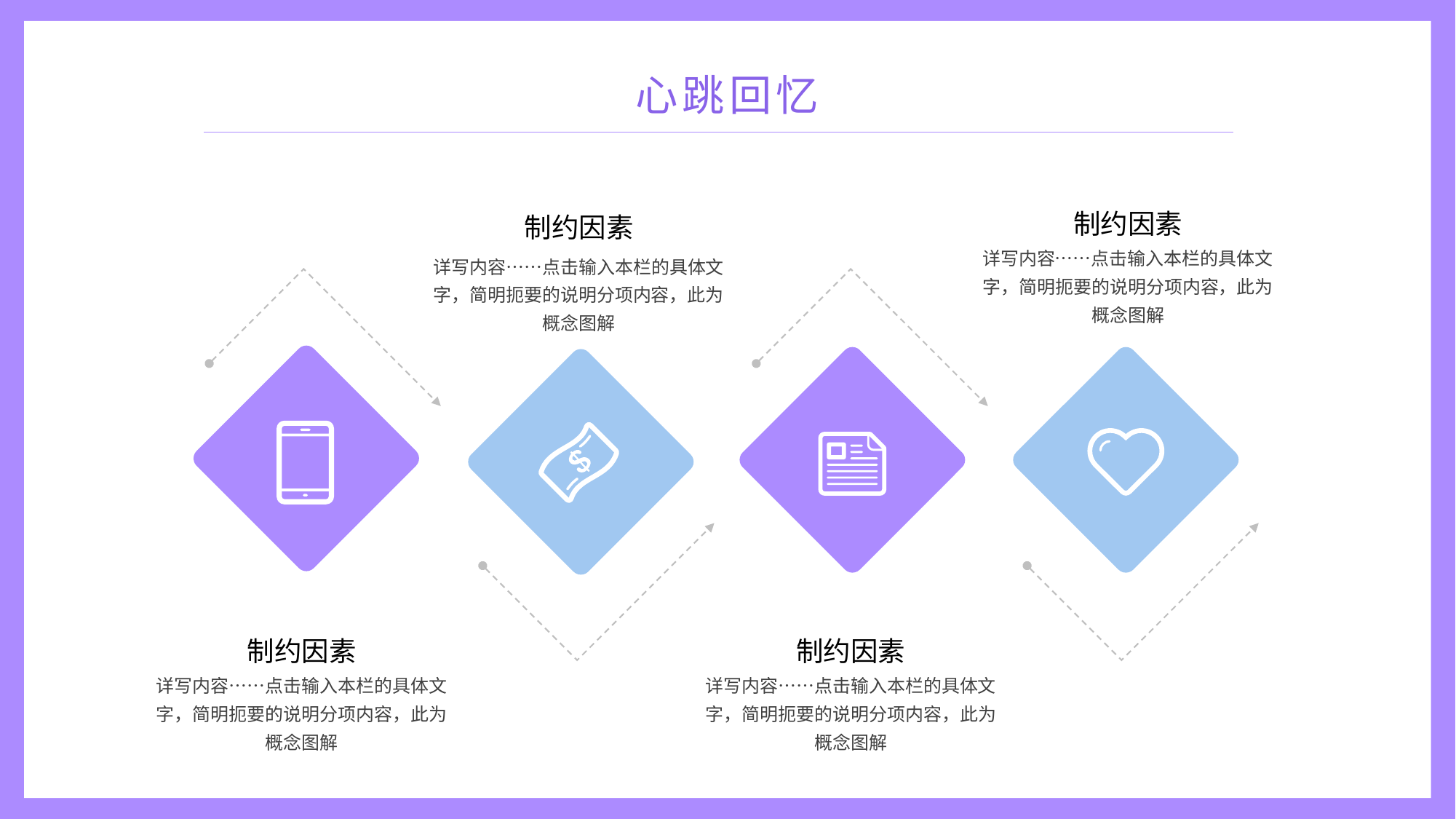

心跳回忆
制约因素
详写内容……点击输入本栏的具体文字，简明扼要的说明分项内容，此为概念图解
制约因素
详写内容……点击输入本栏的具体文字，简明扼要的说明分项内容，此为概念图解

制约因素
详写内容……点击输入本栏的具体文字，简明扼要的说明分项内容，此为概念图解
制约因素
详写内容……点击输入本栏的具体文字，简明扼要的说明分项内容，此为概念图解